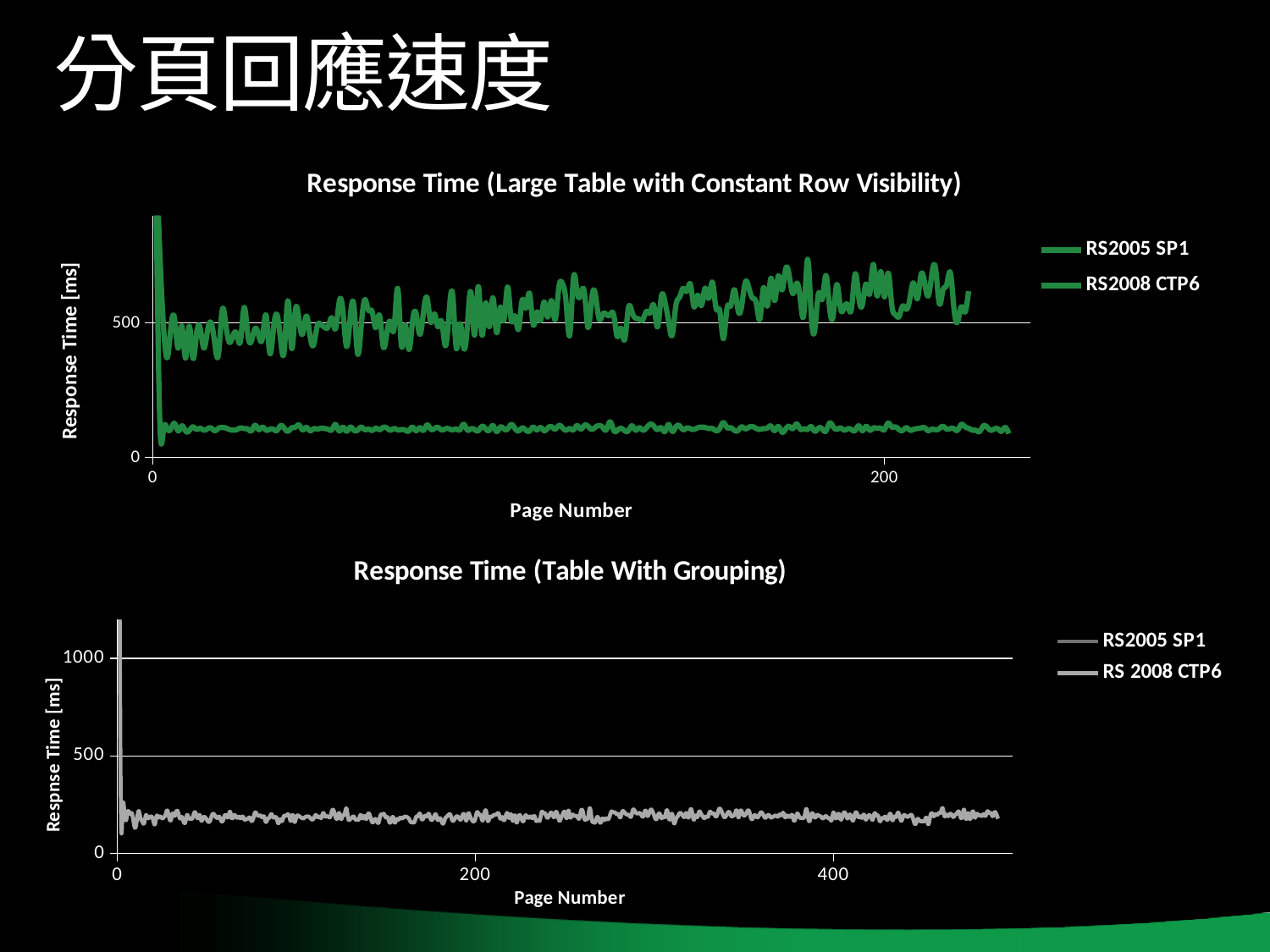

# 分頁回應速度

### Chart: Response Time (Large Table with Constant Row Visibility)

| Category | RS2005 SP1 | RS2008 CTP6 |
|---|---|---|

### Chart: Response Time (Table With Grouping)

| Category | RS2005 SP1 | RS 2008 CTP6 |
|---|---|---|